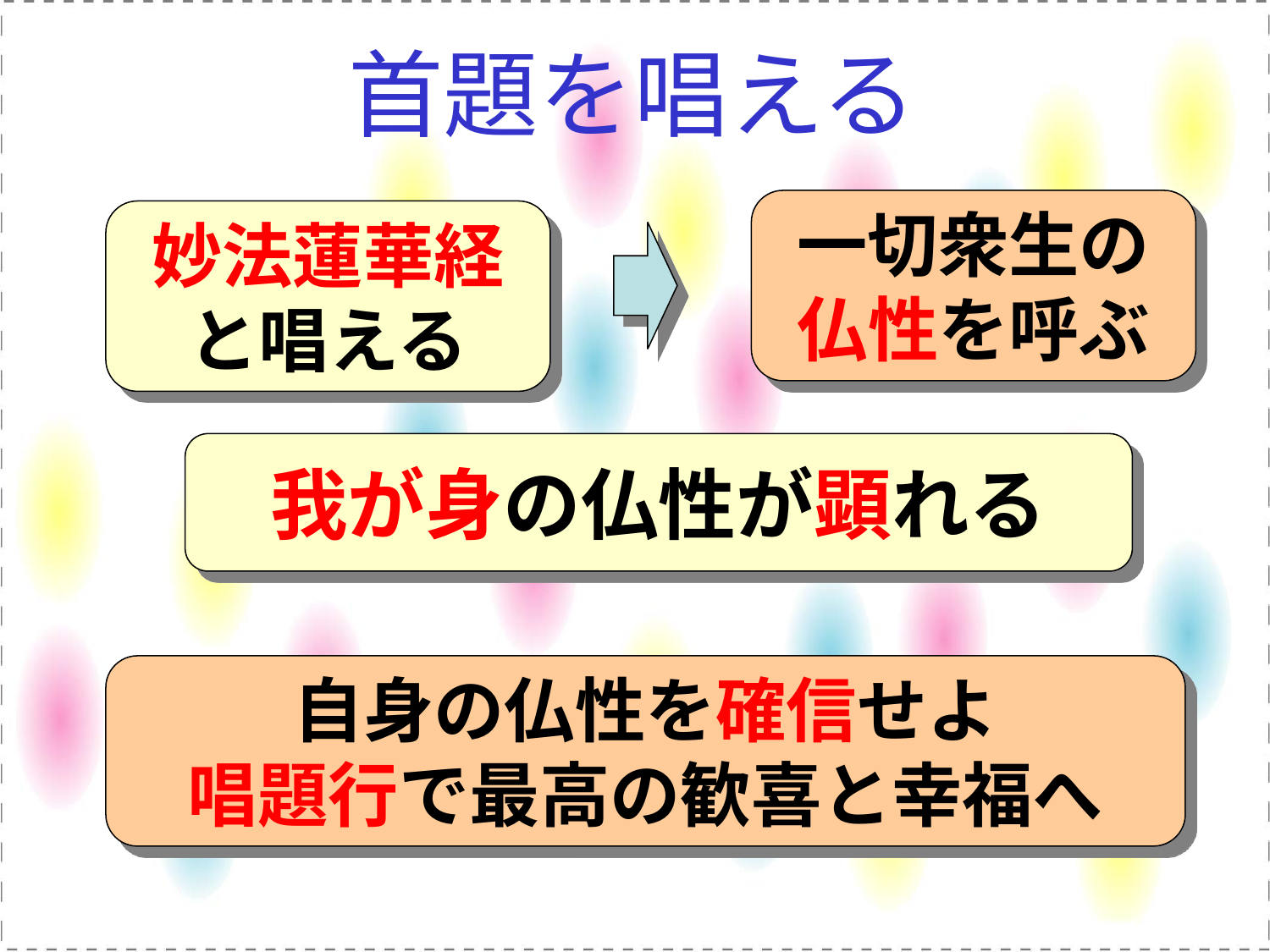

# 首題を唱える
一切衆生の
仏性を呼ぶ
妙法蓮華経
と唱える

我が身の仏性が顕れる
自身の仏性を確信せよ
唱題行で最高の歓喜と幸福へ